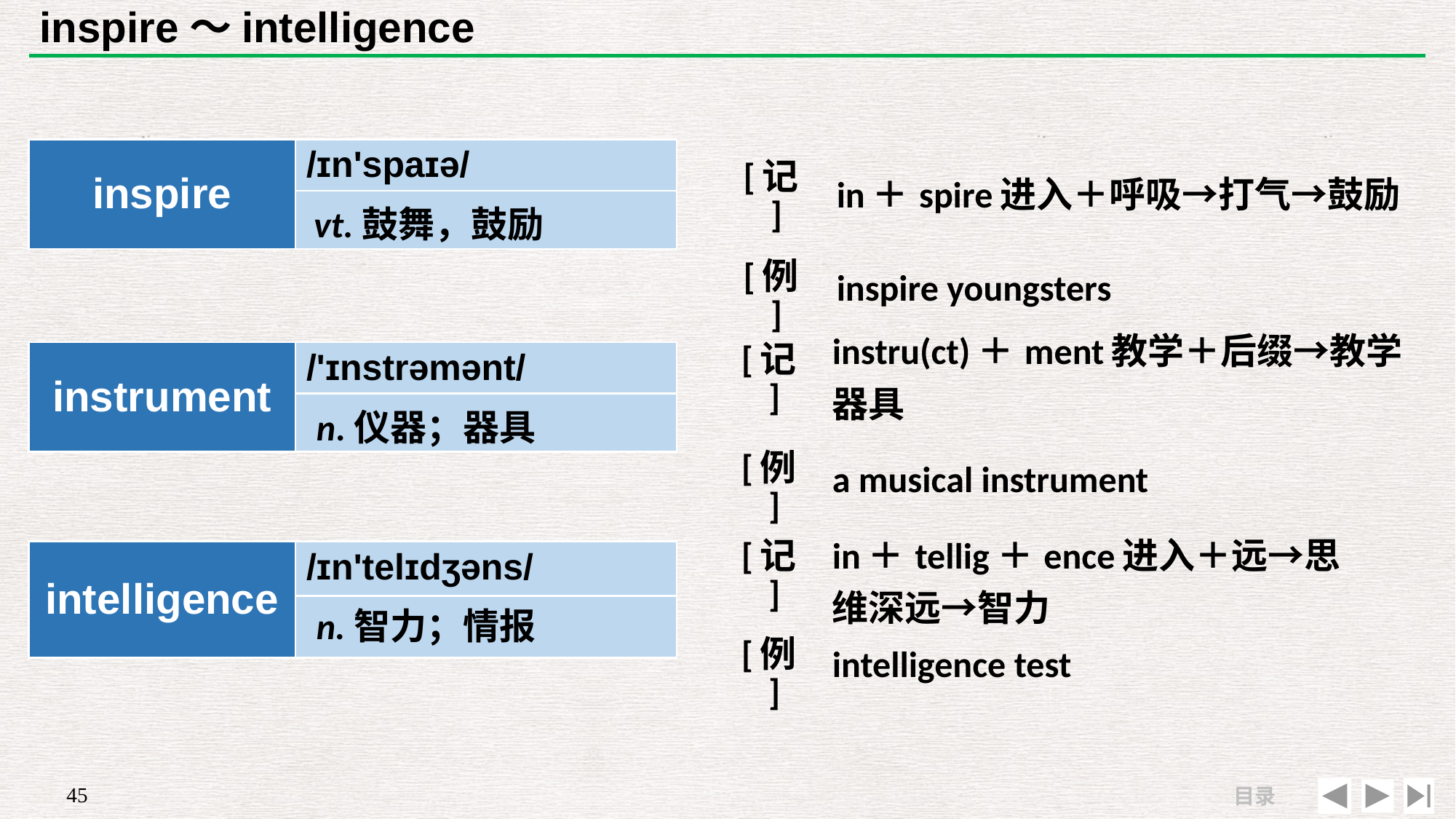

# inspire～intelligence

| inspire | /ɪn'spaɪə/ |
| --- | --- |
|  |  |
| [记] | in＋spire进入＋呼吸→打气→鼓励 |
| --- | --- |
| [例] | inspire youngsters |
vt.鼓舞，鼓励
| [记] | instru(ct)＋ment教学＋后缀→教学 器具 |
| --- | --- |
| [例] | a musical instrument |
| instrument | /'ɪnstrəmənt/ |
| --- | --- |
|  |  |
n.仪器；器具
| [记] | in＋tellig＋ence进入＋远→思维深远→智力 |
| --- | --- |
| [例] | intelligence test |
| intelligence | /ɪn'telɪdʒəns/ |
| --- | --- |
|  |  |
n.智力；情报